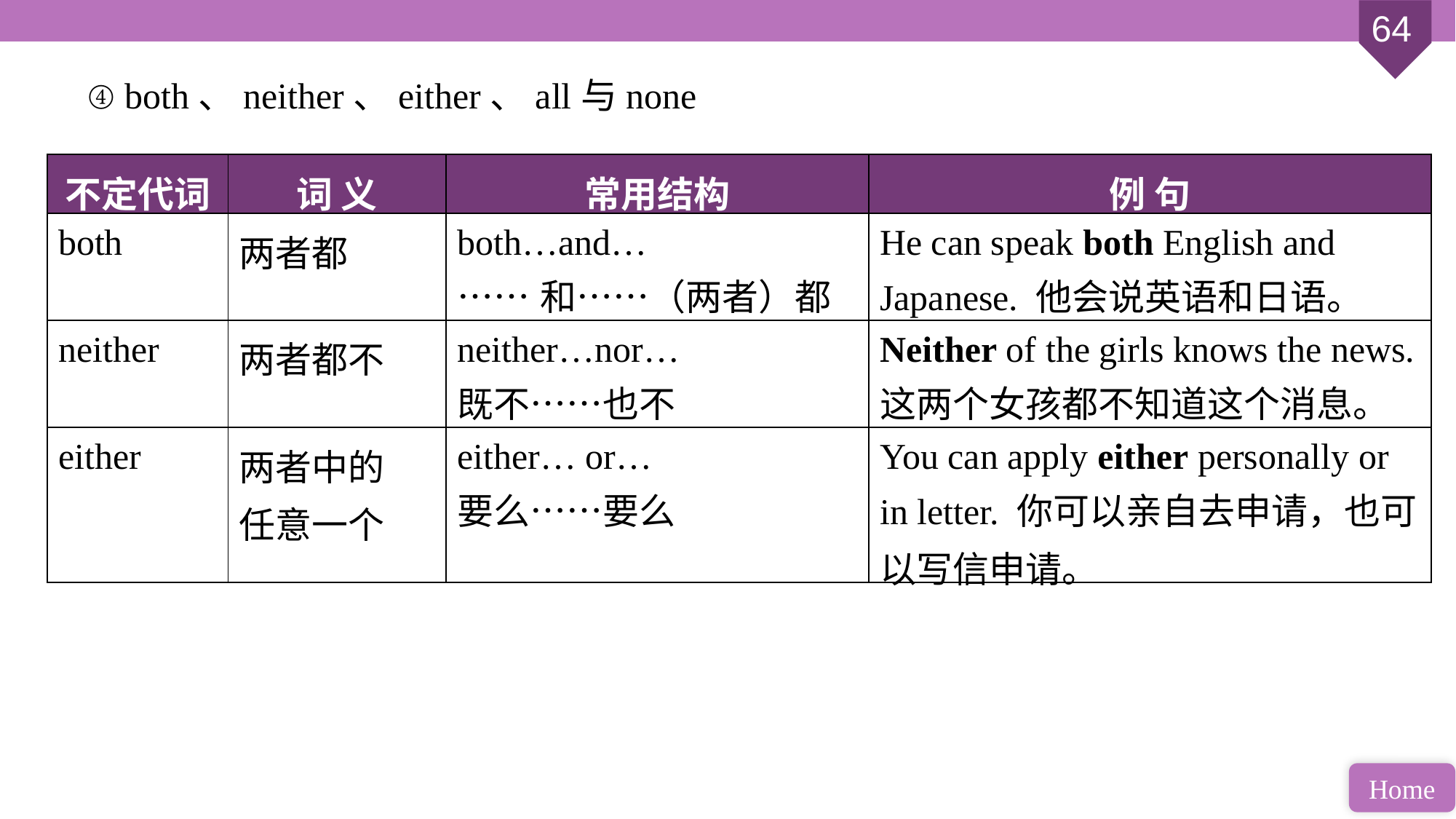

④ both、neither、either、all与none
| 不定代词 | 词 义 | 常用结构 | 例 句 |
| --- | --- | --- | --- |
| both | 两者都 | both…and… ……和……（两者）都 | He can speak both English and Japanese. 他会说英语和日语。 |
| neither | 两者都不 | neither…nor… 既不……也不 | Neither of the girls knows the news. 这两个女孩都不知道这个消息。 |
| either | 两者中的 任意一个 | either… or… 要么……要么 | You can apply either personally or in letter. 你可以亲自去申请，也可以写信申请。 |